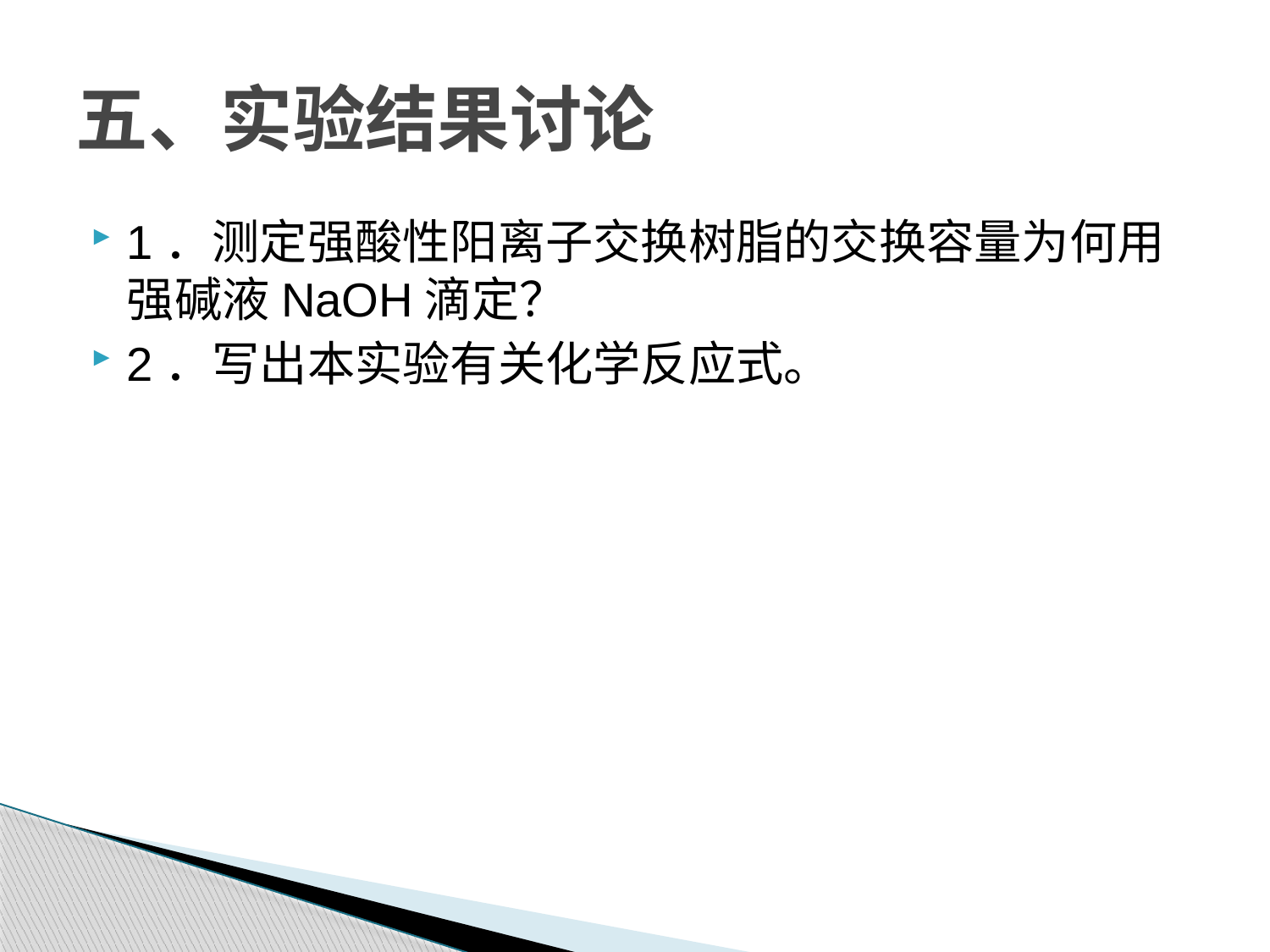

# 五、实验结果讨论
1．测定强酸性阳离子交换树脂的交换容量为何用强碱液NaOH滴定？
2．写出本实验有关化学反应式。